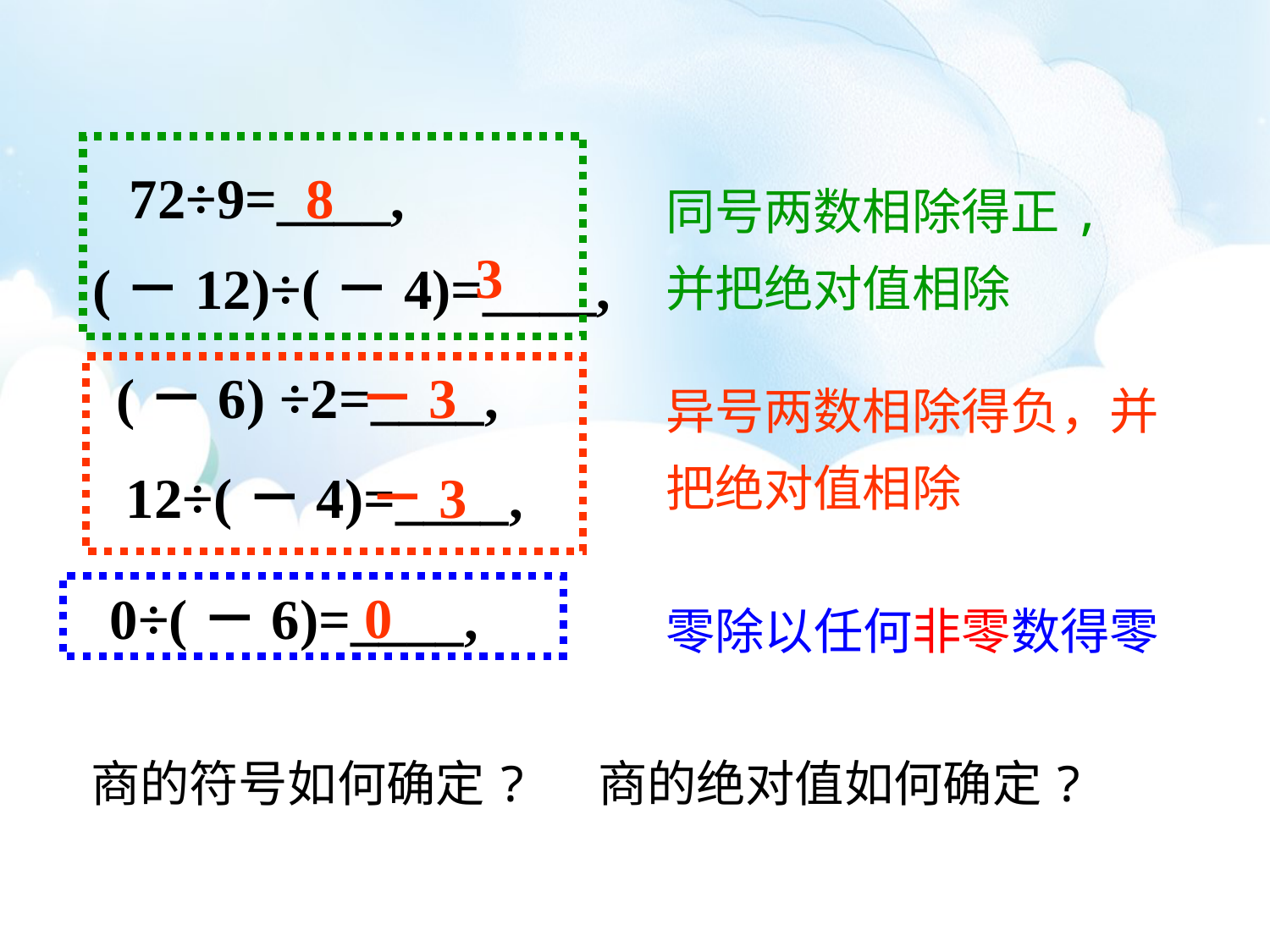

8
72÷9=____,
同号两数相除得正, 并把绝对值相除
3
(－12)÷(－4)=____,
－3

(－6) ÷2=____,
异号两数相除得负，并把绝对值相除
12÷(－4)=____,
－3

0
零除以任何非零数得零
0÷(－6)=____,
商的符号如何确定?
商的绝对值如何确定?